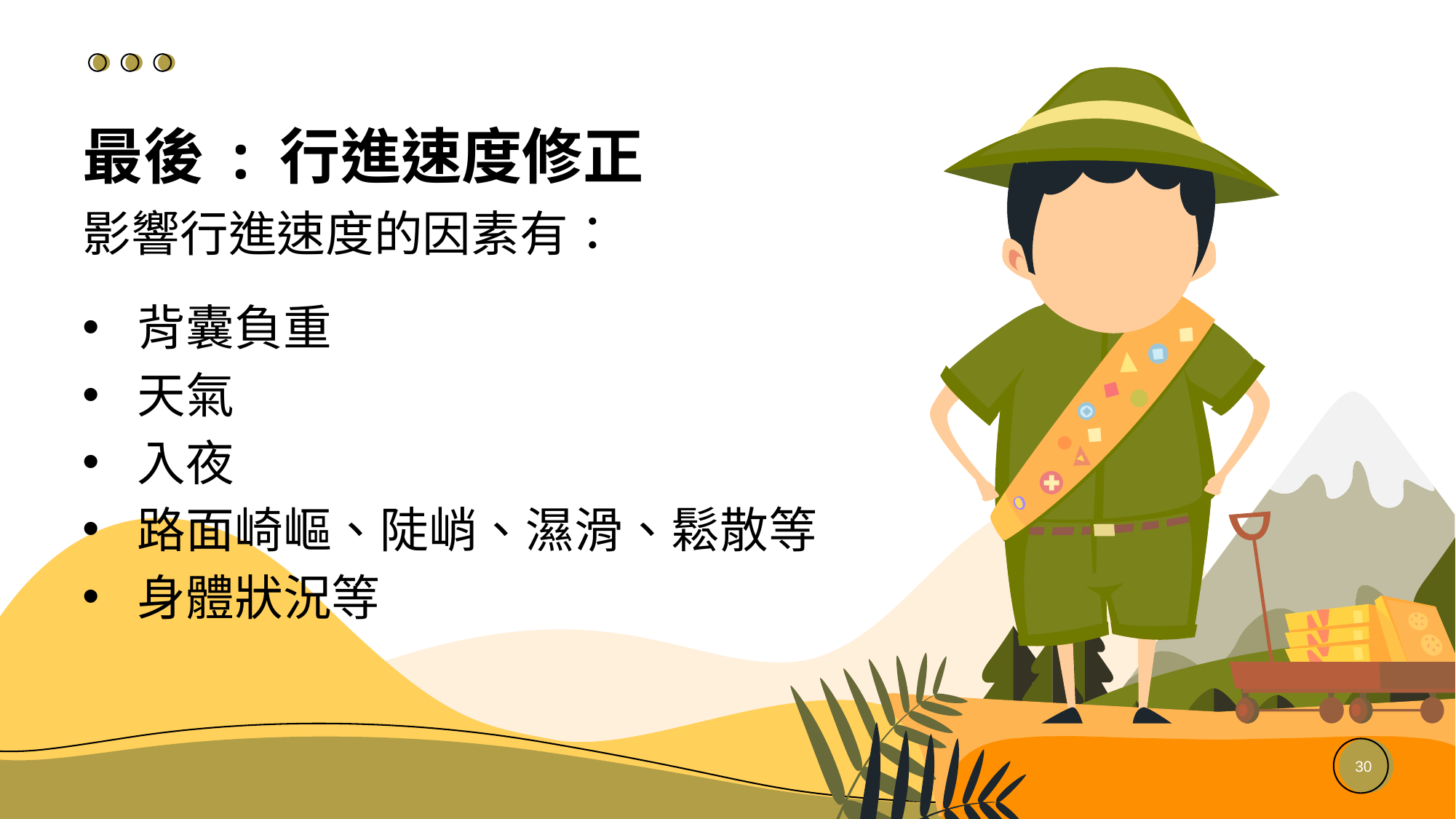

最後 : 行進速度修正

影響行進速度的因素有：

背囊負重
天氣
入夜
路面崎嶇、陡峭、濕滑、鬆散等
身體狀況等

30